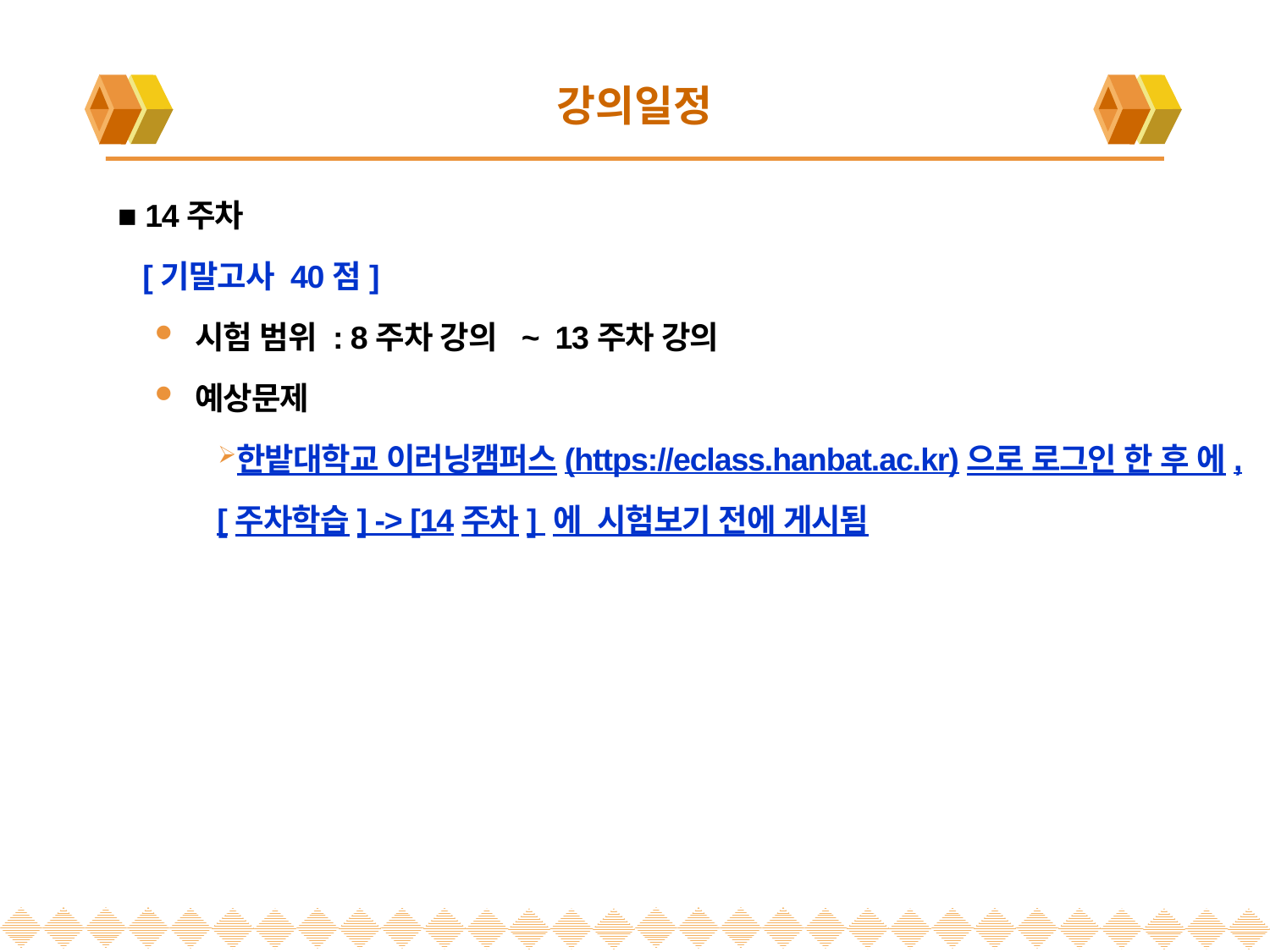

# 강의일정
■ 14주차
   [기말고사 40점]
 시험 범위 : 8주차 강의  ~  13주차 강의
 예상문제
한밭대학교 이러닝캠퍼스(https://eclass.hanbat.ac.kr)으로 로그인 한 후 에,
   [주차학습] -> [14주차] 에  시험보기 전에 게시됨